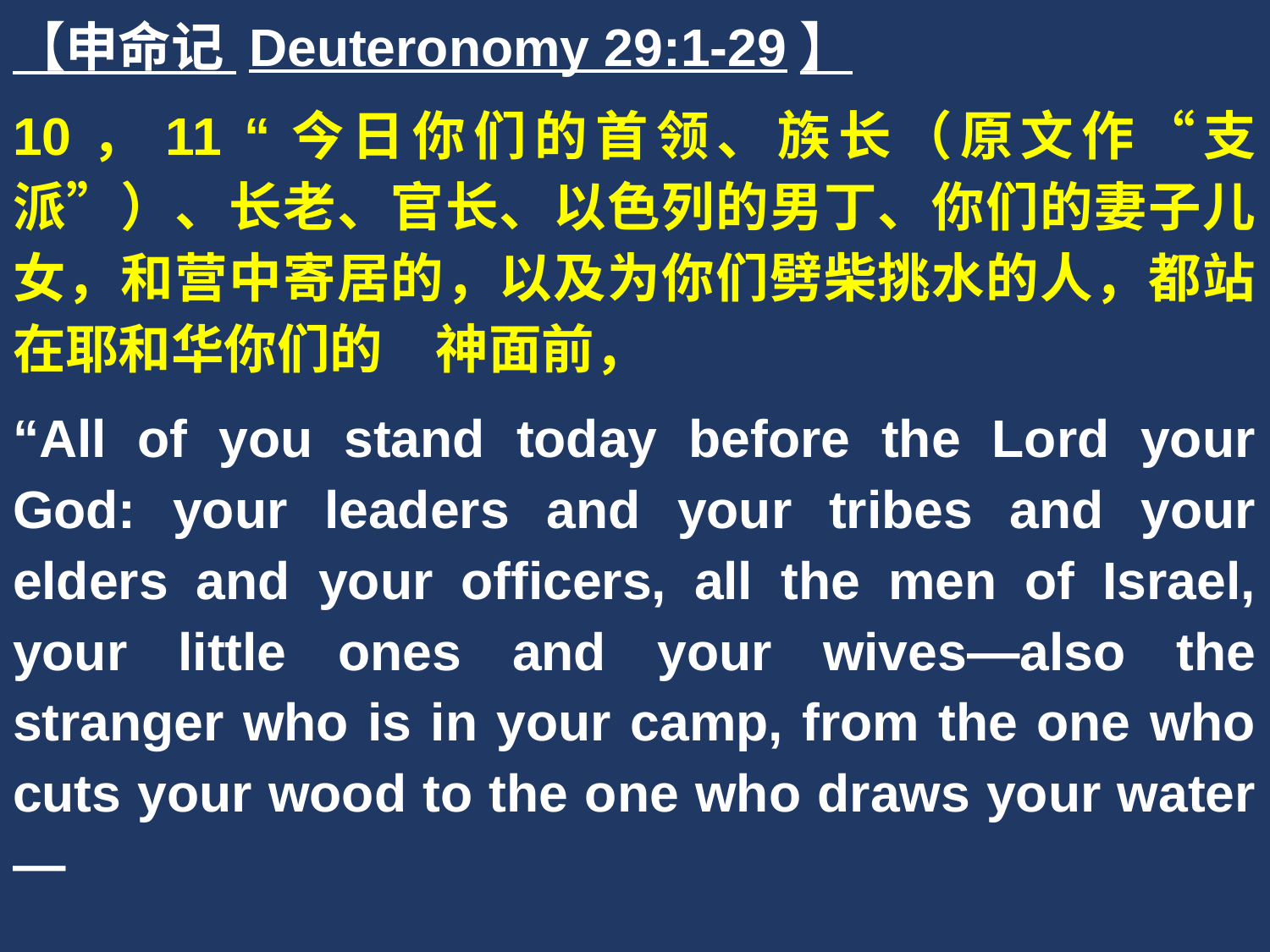

【申命记 Deuteronomy 29:1-29】
10，11 “今日你们的首领、族长（原文作“支派”）、长老、官长、以色列的男丁、你们的妻子儿女，和营中寄居的，以及为你们劈柴挑水的人，都站在耶和华你们的　神面前，
“All of you stand today before the Lord your God: your leaders and your tribes and your elders and your officers, all the men of Israel, your little ones and your wives—also the stranger who is in your camp, from the one who cuts your wood to the one who draws your water—